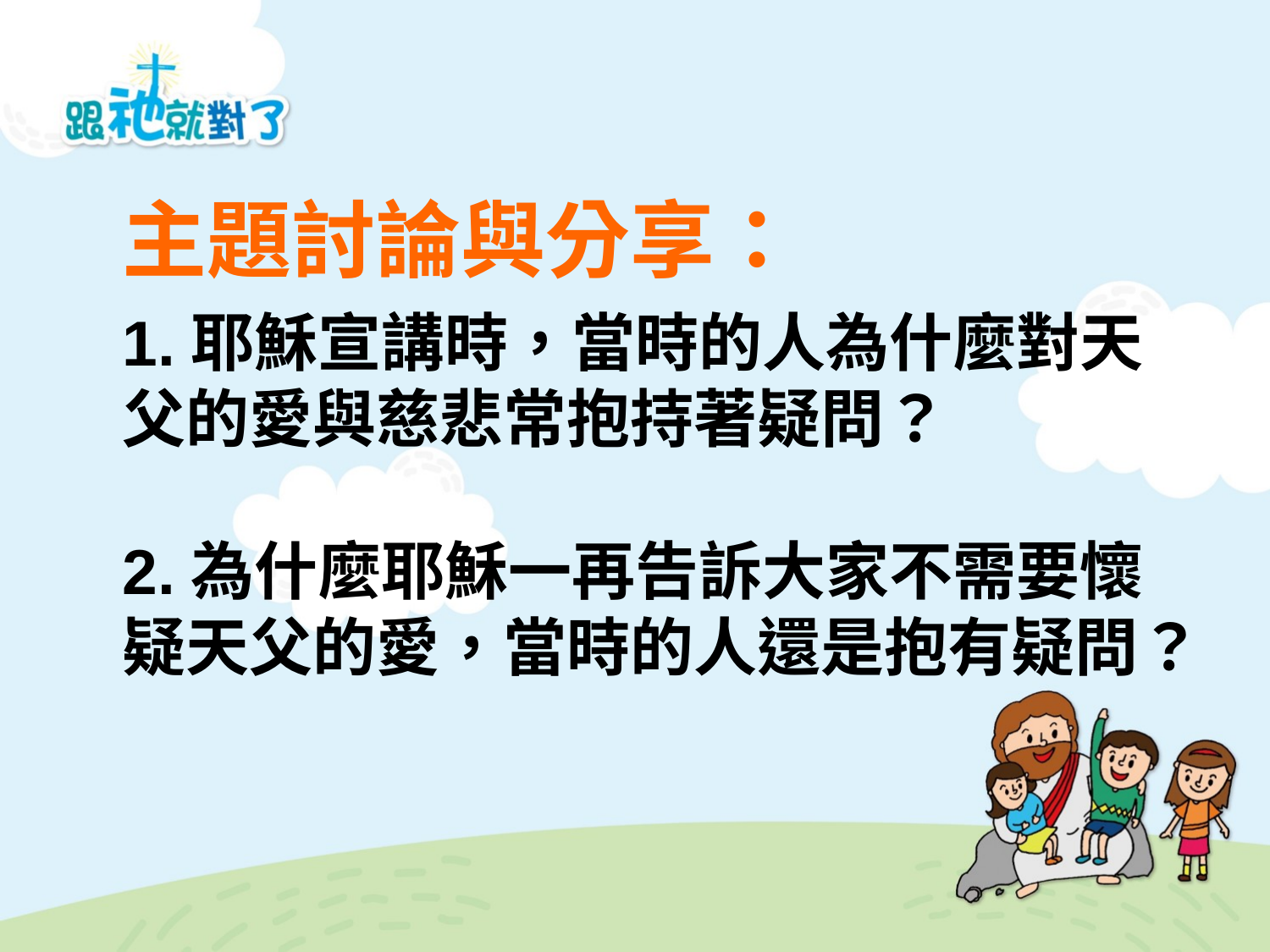

主題討論與分享：
1.耶穌宣講時，當時的人為什麼對天父的愛與慈悲常抱持著疑問？

2.為什麼耶穌一再告訴大家不需要懷疑天父的愛，當時的人還是抱有疑問？